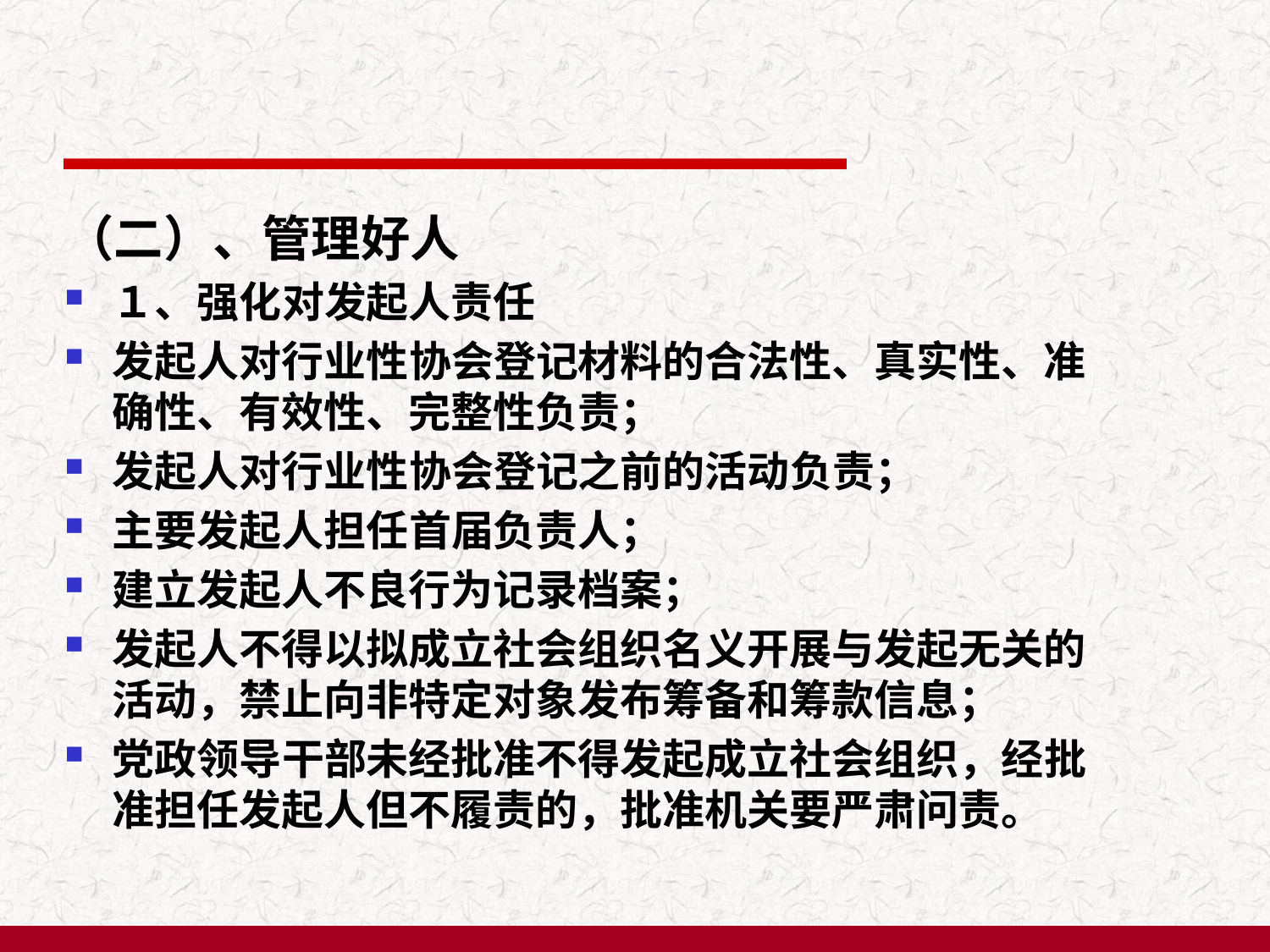

（二）、管理好人
１、强化对发起人责任
发起人对行业性协会登记材料的合法性、真实性、准确性、有效性、完整性负责；
发起人对行业性协会登记之前的活动负责；
主要发起人担任首届负责人；
建立发起人不良行为记录档案；
发起人不得以拟成立社会组织名义开展与发起无关的活动，禁止向非特定对象发布筹备和筹款信息；
党政领导干部未经批准不得发起成立社会组织，经批准担任发起人但不履责的，批准机关要严肃问责。